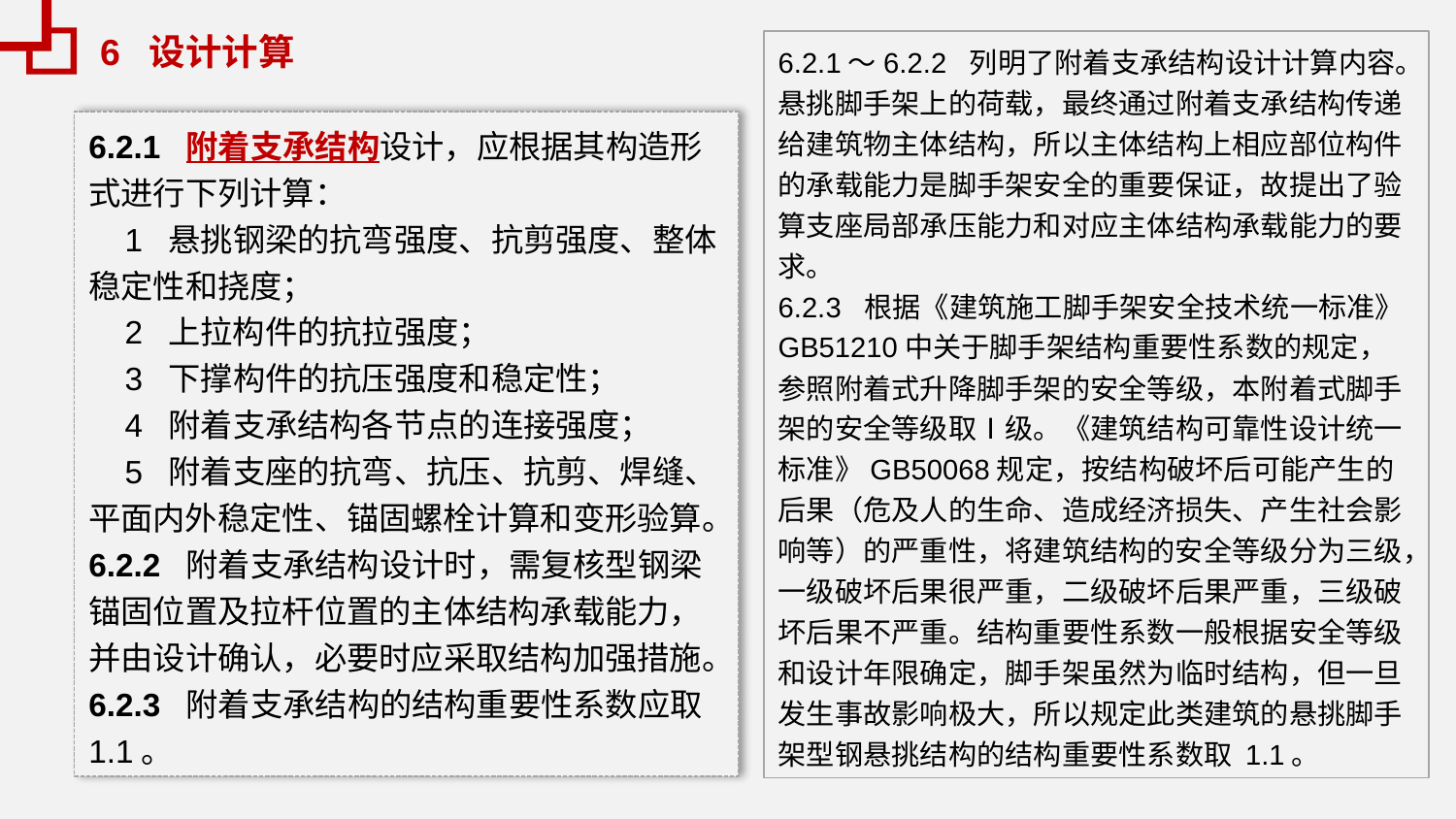

6  设计计算

6.2.1～6.2.2  列明了附着支承结构设计计算内容。悬挑脚手架上的荷载，最终通过附着支承结构传递给建筑物主体结构，所以主体结构上相应部位构件的承载能力是脚手架安全的重要保证，故提出了验算支座局部承压能力和对应主体结构承载能力的要求。
6.2.3  根据《建筑施工脚手架安全技术统一标准》GB51210中关于脚手架结构重要性系数的规定，参照附着式升降脚手架的安全等级，本附着式脚手架的安全等级取Ⅰ级。《建筑结构可靠性设计统一标准》GB50068规定，按结构破坏后可能产生的后果（危及人的生命、造成经济损失、产生社会影响等）的严重性，将建筑结构的安全等级分为三级，一级破坏后果很严重，二级破坏后果严重，三级破坏后果不严重。结构重要性系数一般根据安全等级和设计年限确定，脚手架虽然为临时结构，但一旦发生事故影响极大，所以规定此类建筑的悬挑脚手架型钢悬挑结构的结构重要性系数取 1.1。
6.2.1  附着支承结构设计，应根据其构造形式进行下列计算：
    1  悬挑钢梁的抗弯强度、抗剪强度、整体稳定性和挠度；
    2  上拉构件的抗拉强度；
    3  下撑构件的抗压强度和稳定性；
    4  附着支承结构各节点的连接强度；
    5  附着支座的抗弯、抗压、抗剪、焊缝、平面内外稳定性、锚固螺栓计算和变形验算。
6.2.2  附着支承结构设计时，需复核型钢梁锚固位置及拉杆位置的主体结构承载能力，并由设计确认，必要时应采取结构加强措施。
6.2.3  附着支承结构的结构重要性系数应取1.1。